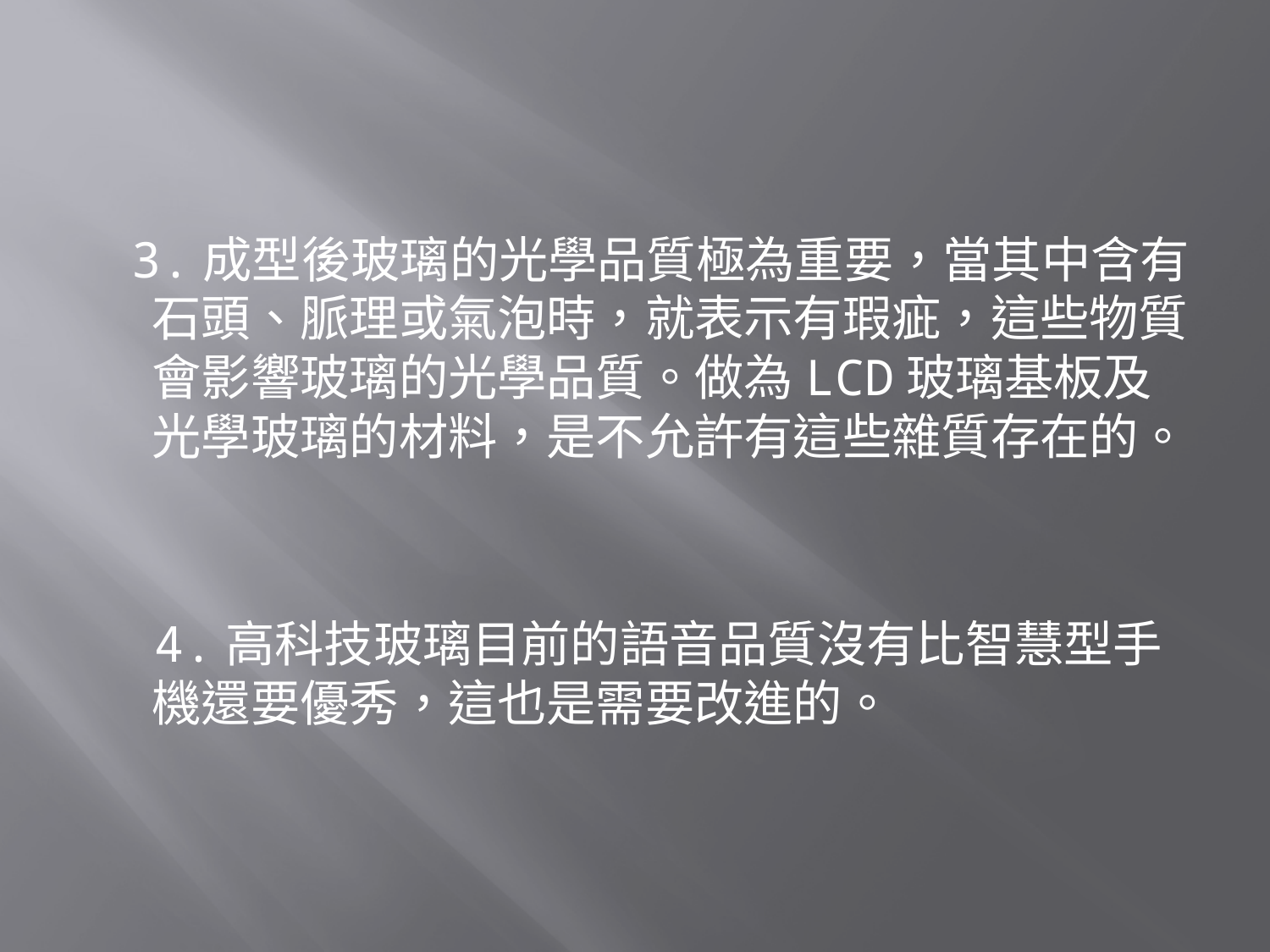

3.成型後玻璃的光學品質極為重要，當其中含有石頭、脈理或氣泡時，就表示有瑕疵，這些物質會影響玻璃的光學品質。做為LCD玻璃基板及光學玻璃的材料，是不允許有這些雜質存在的。

  4.高科技玻璃目前的語音品質沒有比智慧型手機還要優秀，這也是需要改進的。